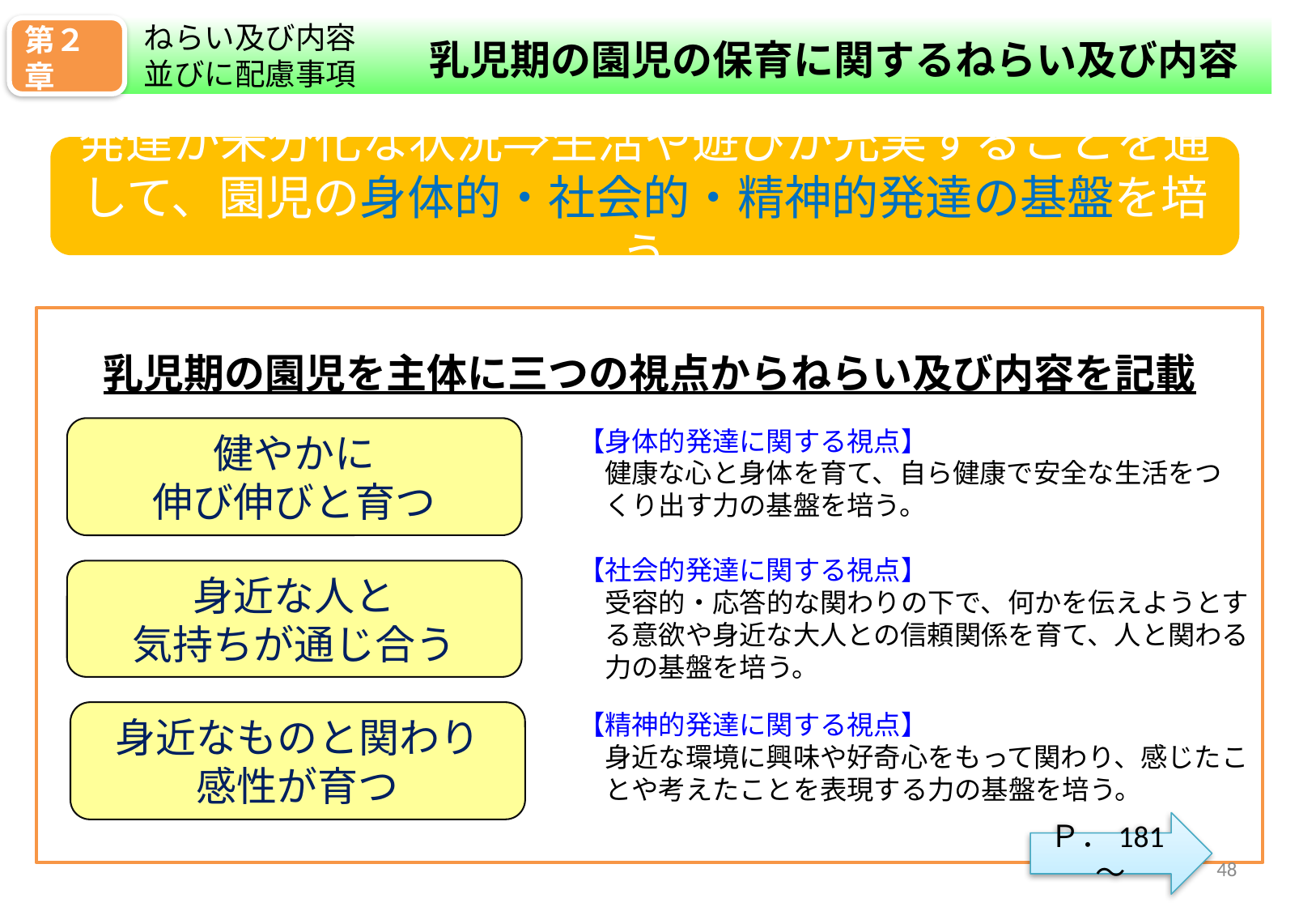

ねらい及び内容並びに配慮事項

第２章
　乳児期の園児の保育に関するねらい及び内容

発達が未分化な状況⇒生活や遊びが充実することを通して、園児の身体的・社会的・精神的発達の基盤を培う
乳児期の園児を主体に三つの視点からねらい及び内容を記載

健やかに
伸び伸びと育つ
【身体的発達に関する視点】
　健康な心と身体を育て、自ら健康で安全な生活をつ
　くり出す力の基盤を培う。
【社会的発達に関する視点】
　受容的・応答的な関わりの下で、何かを伝えようとす
　る意欲や身近な大人との信頼関係を育て、人と関わる
　力の基盤を培う。
身近な人と
気持ちが通じ合う
身近なものと関わり
感性が育つ
【精神的発達に関する視点】
　身近な環境に興味や好奇心をもって関わり、感じたこ
　とや考えたことを表現する力の基盤を培う。
Ｐ．181～
48